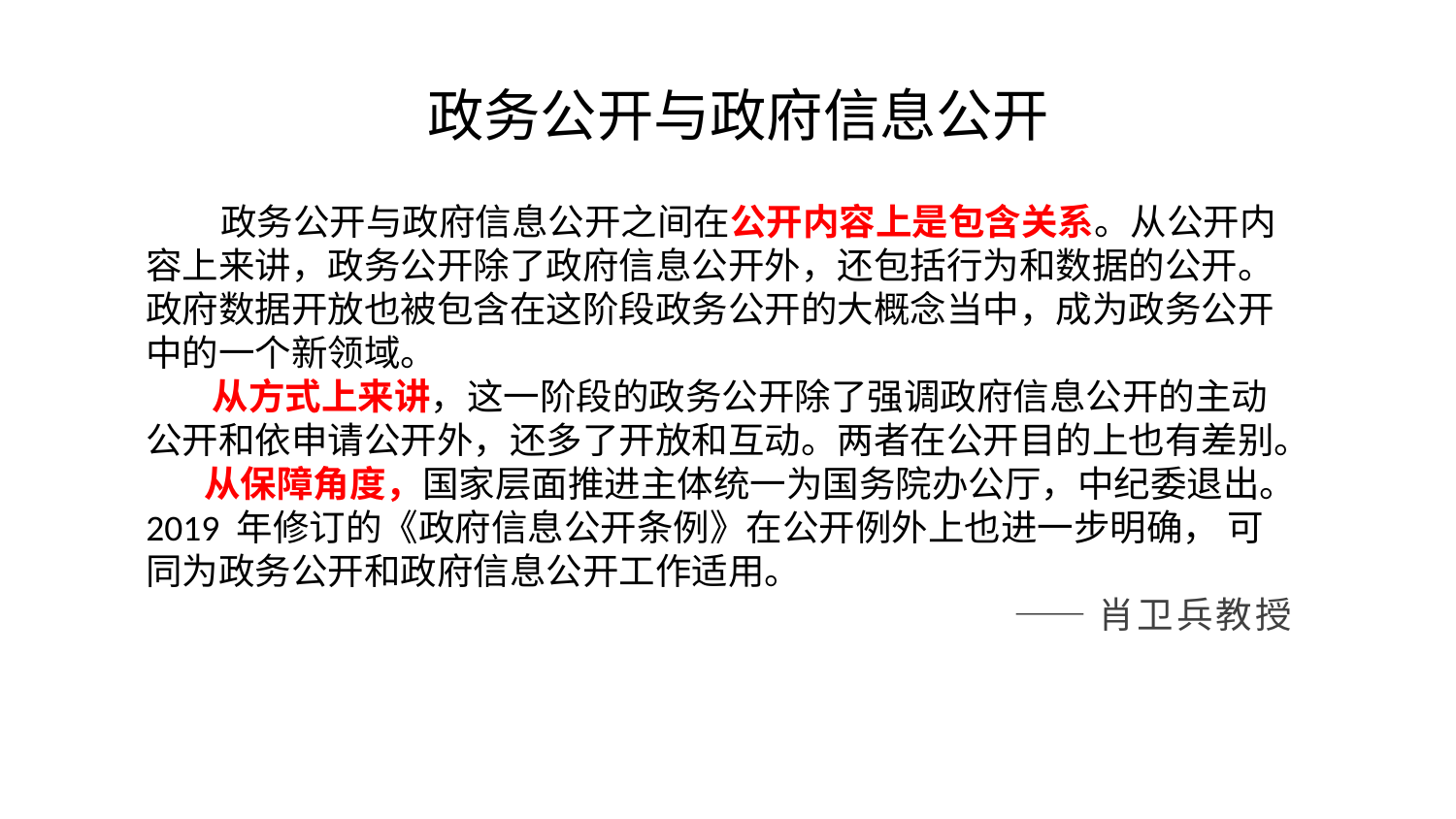

政务公开与政府信息公开
        政务公开与政府信息公开之间在公开内容上是包含关系。从公开内容上来讲，政务公开除了政府信息公开外，还包括行为和数据的公开。政府数据开放也被包含在这阶段政务公开的大概念当中，成为政务公开中的一个新领域。
       从方式上来讲，这一阶段的政务公开除了强调政府信息公开的主动公开和依申请公开外，还多了开放和互动。两者在公开目的上也有差别。
      从保障角度，国家层面推进主体统一为国务院办公厅，中纪委退出。2019 年修订的《政府信息公开条例》在公开例外上也进一步明确， 可同为政务公开和政府信息公开工作适用。
——肖卫兵教授